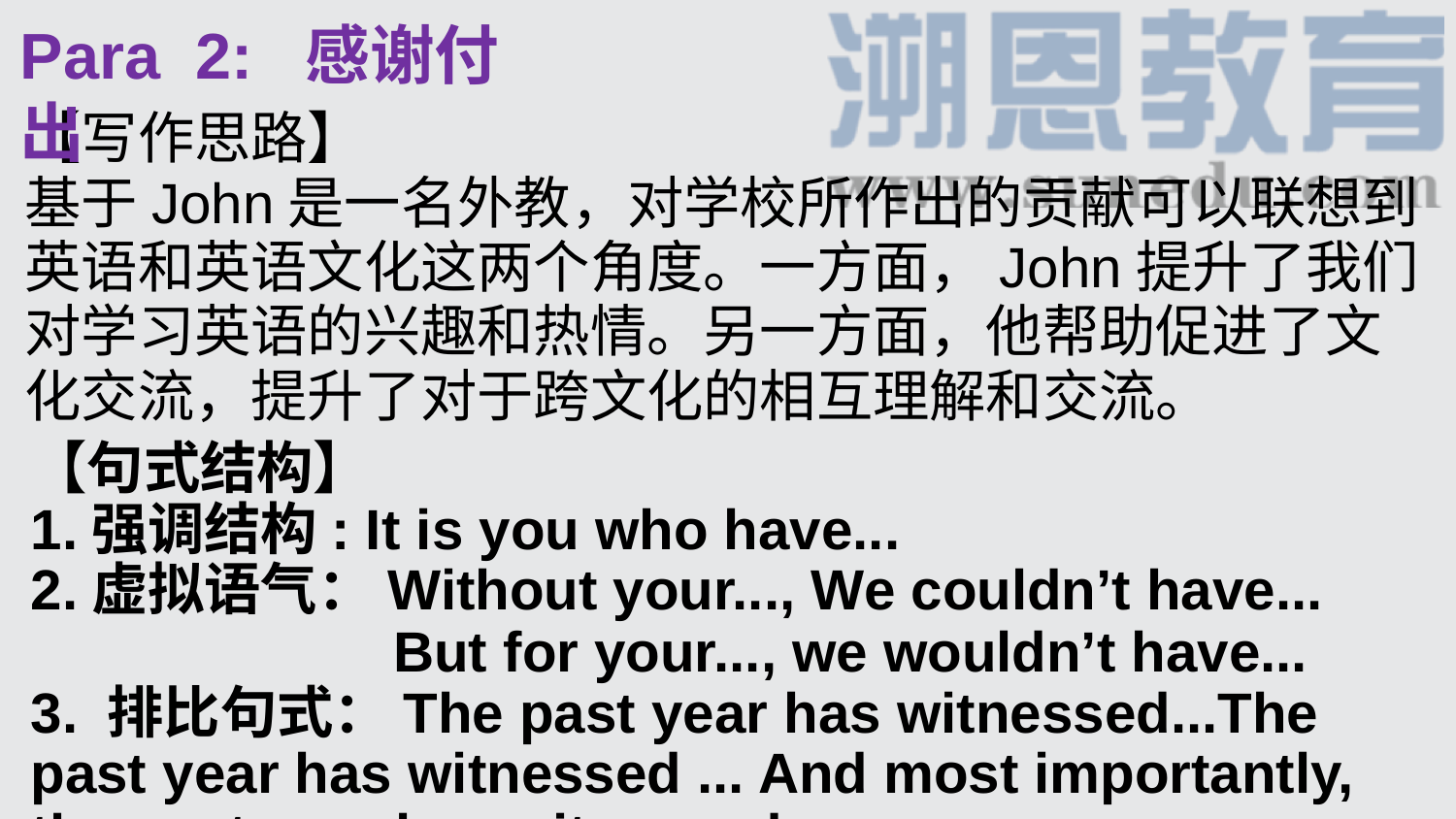

Para  2:  感谢付出
【写作思路】
基于John是一名外教，对学校所作出的贡献可以联想到英语和英语文化这两个角度。一方面，John提升了我们对学习英语的兴趣和热情。另一方面，他帮助促进了文化交流，提升了对于跨文化的相互理解和交流。
【句式结构】
1.强调结构: It is you who have...
2.虚拟语气：Without your..., We couldn’t have...
                       But for your..., we wouldn’t have...
3. 排比句式：The past year has witnessed...The past year has witnessed ... And most importantly, the past year has witnessed...